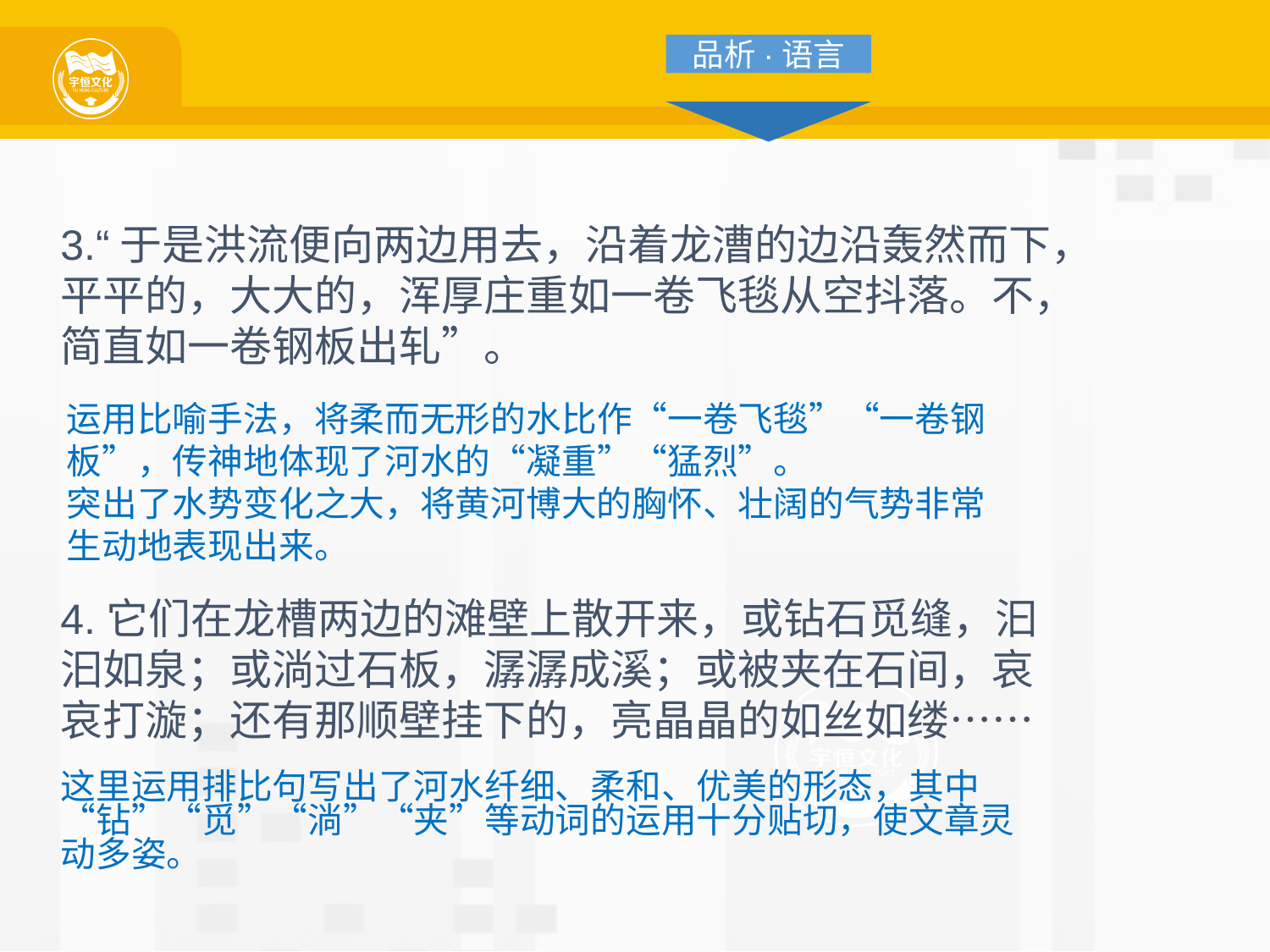

品析·语言

3.“于是洪流便向两边用去，沿着龙漕的边沿轰然而下，平平的，大大的，浑厚庄重如一卷飞毯从空抖落。不，简直如一卷钢板出轧”。
运用比喻手法，将柔而无形的水比作“一卷飞毯”“一卷钢板”，传神地体现了河水的“凝重”“猛烈”。
突出了水势变化之大，将黄河博大的胸怀、壮阔的气势非常生动地表现出来。
4.它们在龙槽两边的滩壁上散开来，或钻石觅缝，汩汩如泉；或淌过石板，潺潺成溪；或被夹在石间，哀哀打漩；还有那顺壁挂下的，亮晶晶的如丝如缕……
这里运用排比句写出了河水纤细、柔和、优美的形态，其中“钻”“觅”“淌”“夹”等动词的运用十分贴切，使文章灵动多姿。